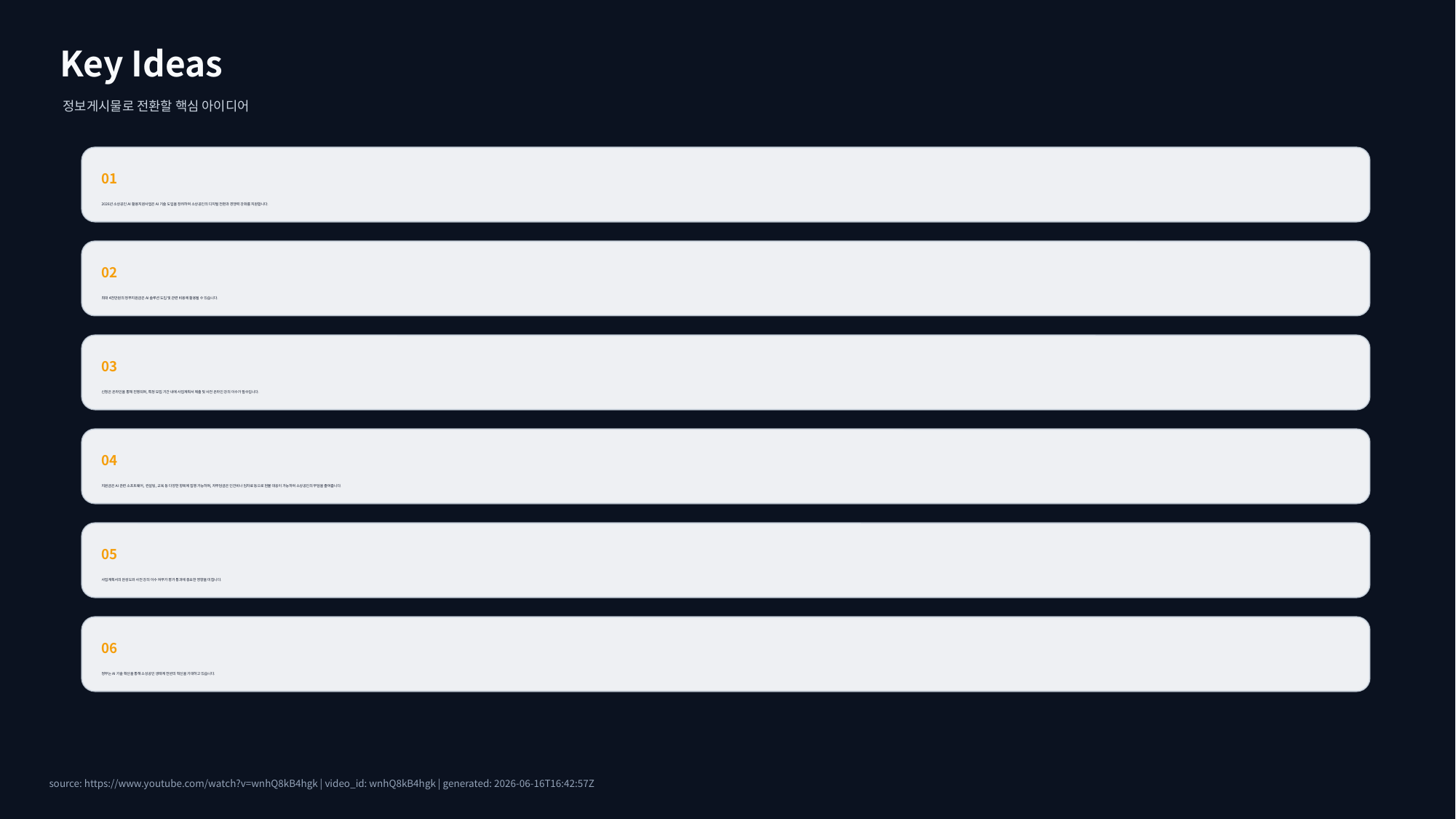

Key Ideas
정보게시물로 전환할 핵심 아이디어

01
2026년 소상공인 AI 활용지원사업은 AI 기술 도입을 장려하여 소상공인의 디지털 전환과 경쟁력 강화를 지원합니다.

02
최대 4천만원의 정부지원금은 AI 솔루션 도입 및 관련 비용에 활용될 수 있습니다.

03
신청은 온라인을 통해 진행되며, 특정 모집 기간 내에 사업계획서 제출 및 사전 온라인 강의 이수가 필수입니다.

04
지원금은 AI 관련 소프트웨어, 컨설팅, 교육 등 다양한 항목에 집행 가능하며, 자부담금은 인건비나 임차료 등으로 현물 대응이 가능하여 소상공인의 부담을 줄여줍니다.

05
사업계획서의 완성도와 사전 강의 이수 여부가 평가 통과에 중요한 영향을 미칩니다.

06
정부는 AI 기술 확산을 통해 소상공인 생태계 전반의 혁신을 기대하고 있습니다.
source: https://www.youtube.com/watch?v=wnhQ8kB4hgk | video_id: wnhQ8kB4hgk | generated: 2026-06-16T16:42:57Z